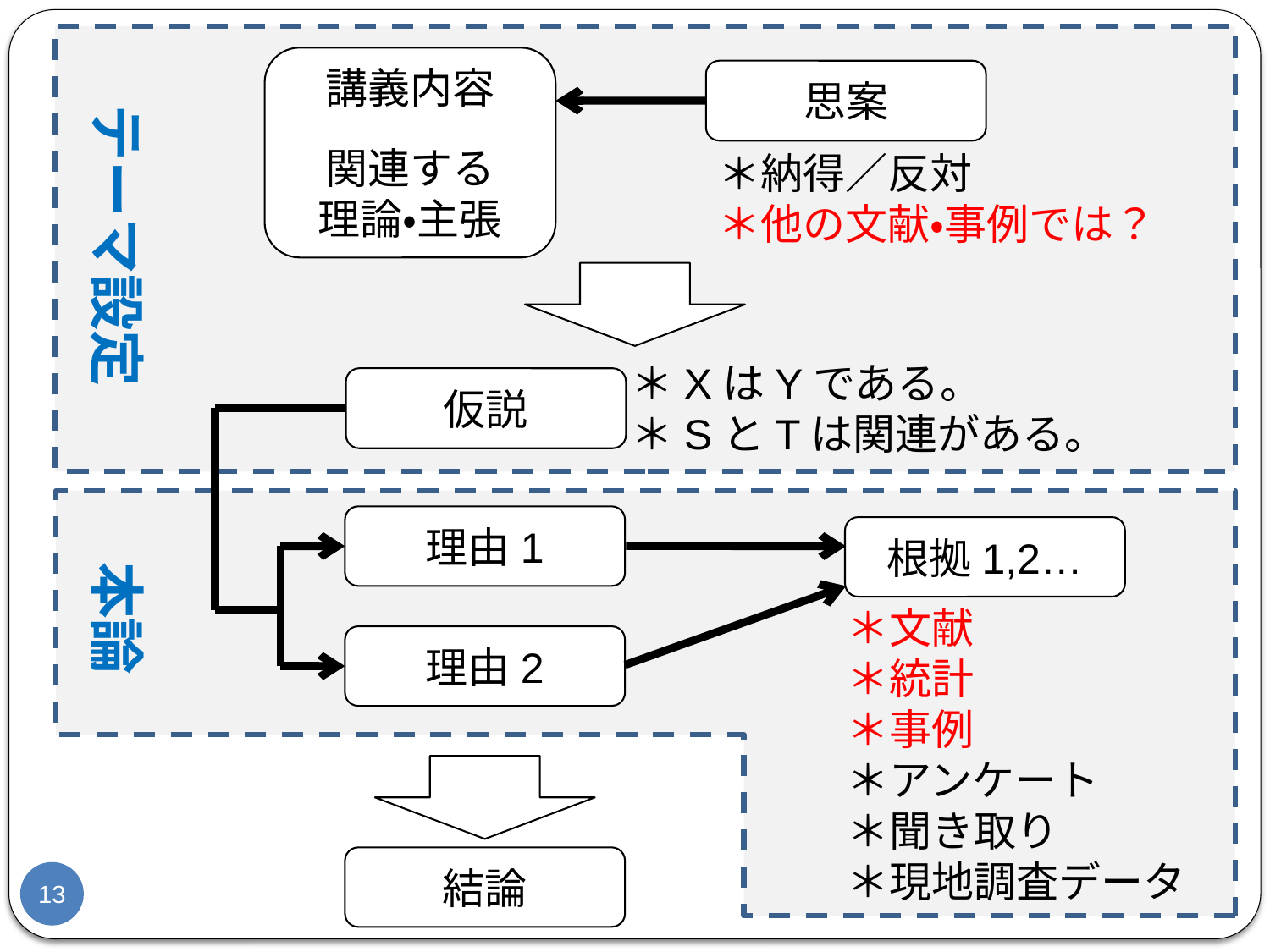

講義内容

関連する
理論・主張
思案
テーマ設定
＊納得／反対
＊他の文献・事例では？

＊XはYである。
＊SとTは関連がある。
仮説

本論
理由1
根拠1,2…
＊文献
＊統計
＊事例
＊アンケート
＊聞き取り
＊現地調査データ
理由2

結論
13